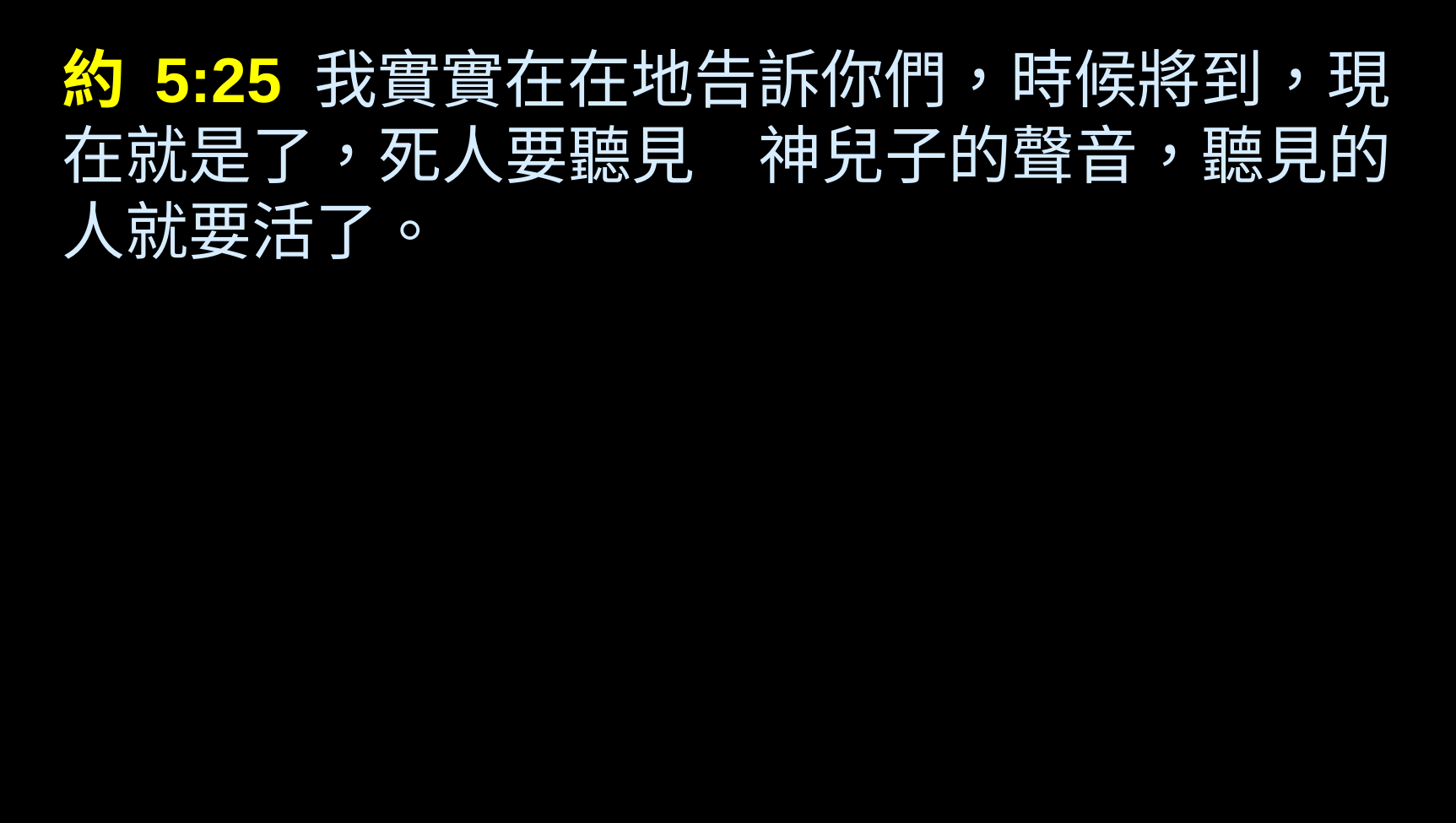

約 5:25 我實實在在地告訴你們，時候將到，現在就是了，死人要聽見　神兒子的聲音，聽見的人就要活了。